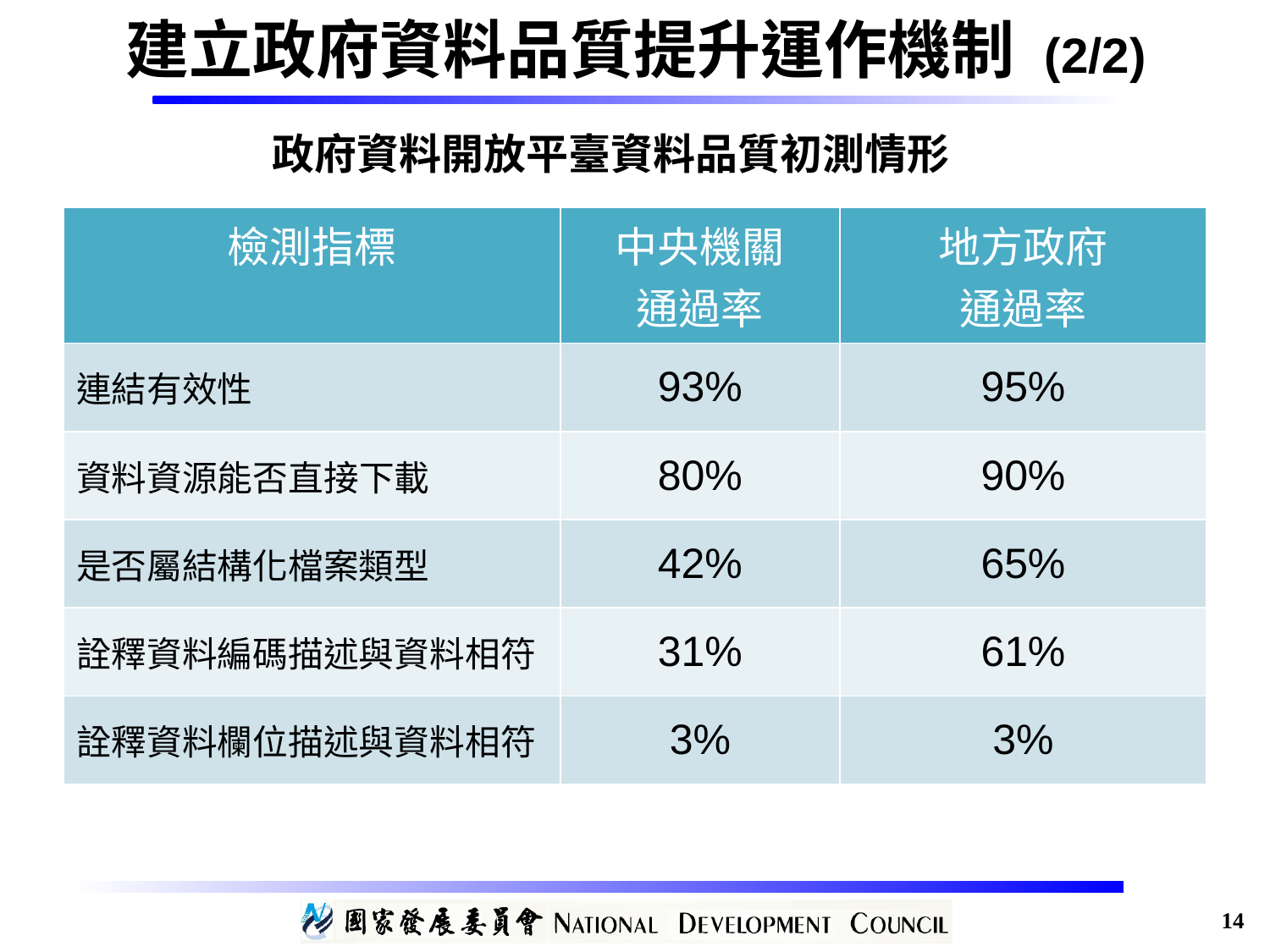

# 建立政府資料品質提升運作機制 (2/2)
政府資料開放平臺資料品質初測情形
| 檢測指標 | 中央機關 通過率 | 地方政府 通過率 |
| --- | --- | --- |
| 連結有效性 | 93% | 95% |
| 資料資源能否直接下載 | 80% | 90% |
| 是否屬結構化檔案類型 | 42% | 65% |
| 詮釋資料編碼描述與資料相符 | 31% | 61% |
| 詮釋資料欄位描述與資料相符 | 3% | 3% |
14